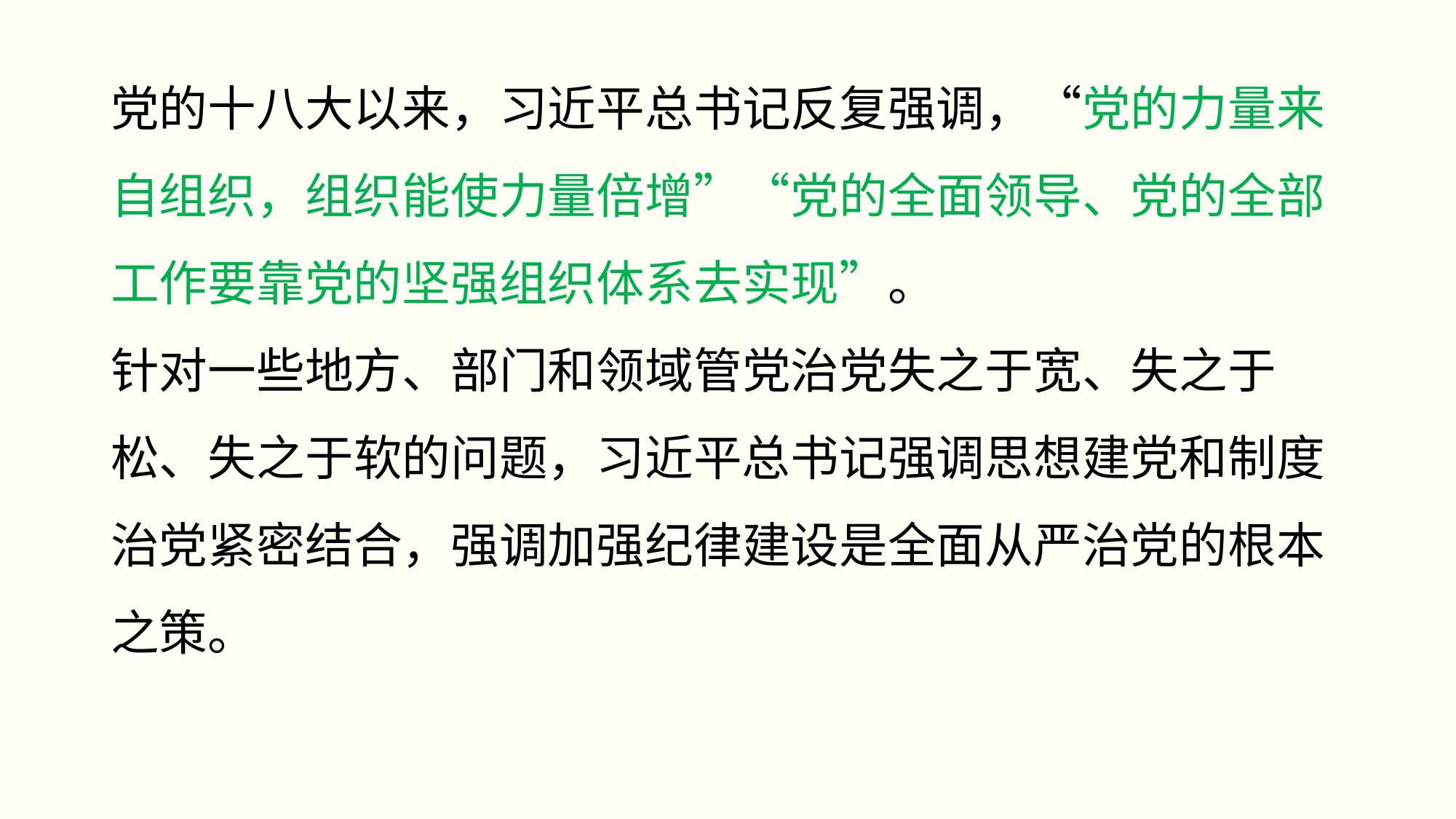

# 党的十八大以来，习近平总书记反复强调，“党的力量来自组织，组织能使力量倍增”“党的全面领导、党的全部工作要靠党的坚强组织体系去实现”。 针对一些地方、部门和领域管党治党失之于宽、失之于松、失之于软的问题，习近平总书记强调思想建党和制度治党紧密结合，强调加强纪律建设是全面从严治党的根本之策。